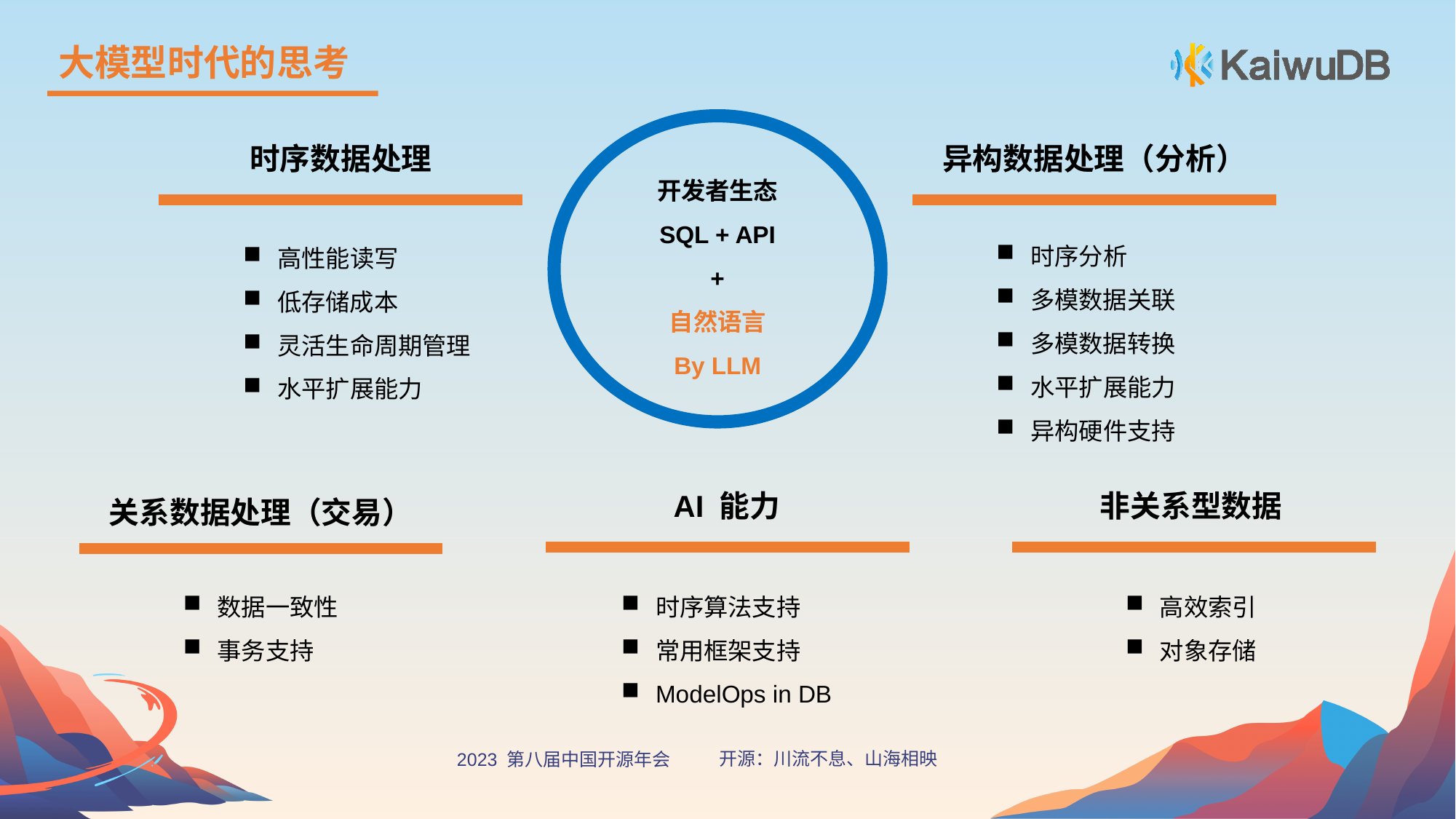

大模型时代的思考

时序数据处理
异构数据处理（分析）
开发者生态
SQL + API
+
自然语言
By LLM

时序分析
多模数据关联
多模数据转换
水平扩展能力
异构硬件支持
高性能读写
低存储成本
灵活生命周期管理
水平扩展能力
AI 能力
非关系型数据
关系数据处理（交易）

数据一致性
事务支持
时序算法支持
常用框架支持
ModelOps in DB
高效索引
对象存储